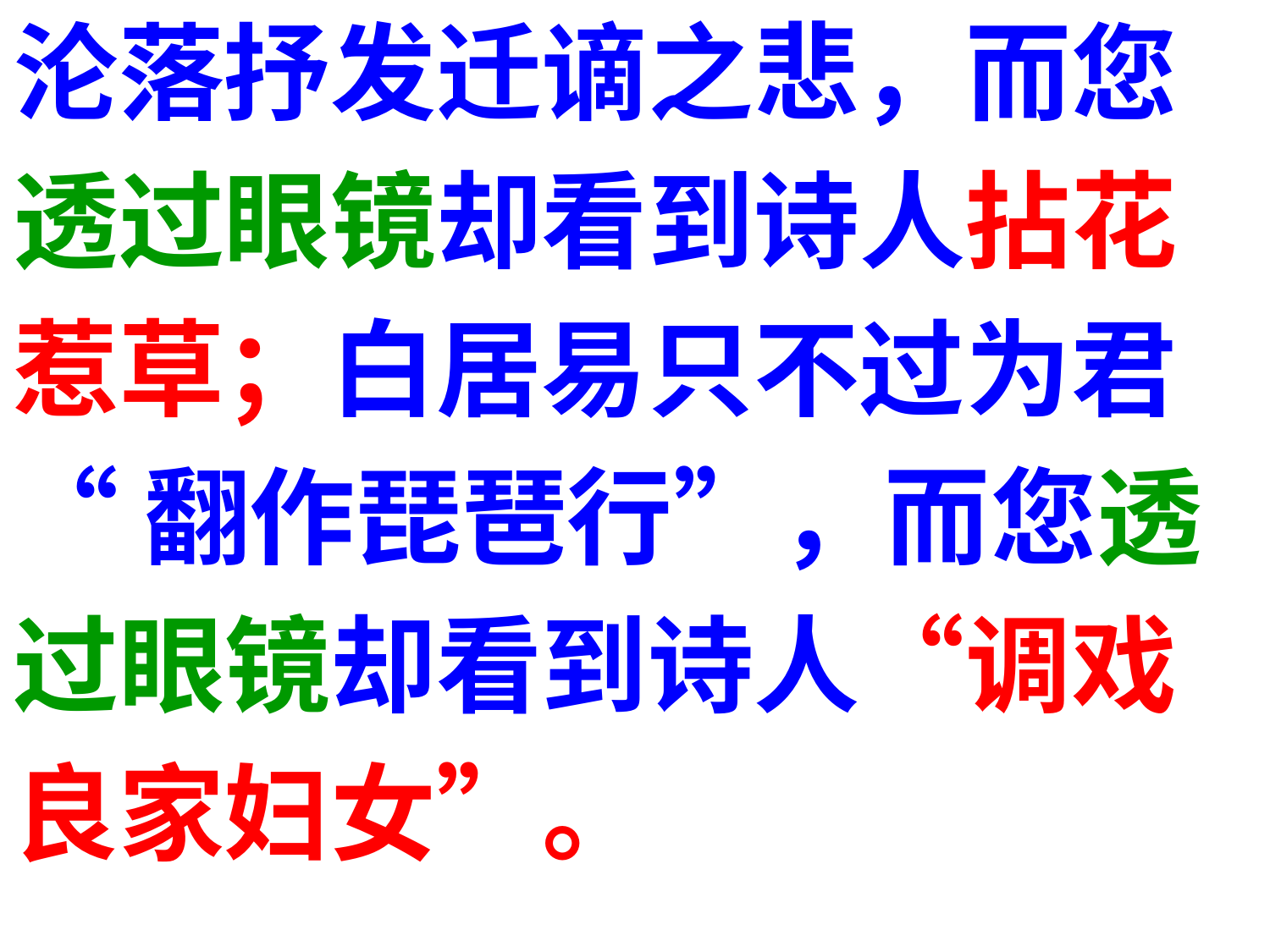

沦落抒发迁谪之悲，而您
透过眼镜却看到诗人拈花
惹草；白居易只不过为君
“翻作琵琶行”，而您透
过眼镜却看到诗人“调戏
良家妇女”。